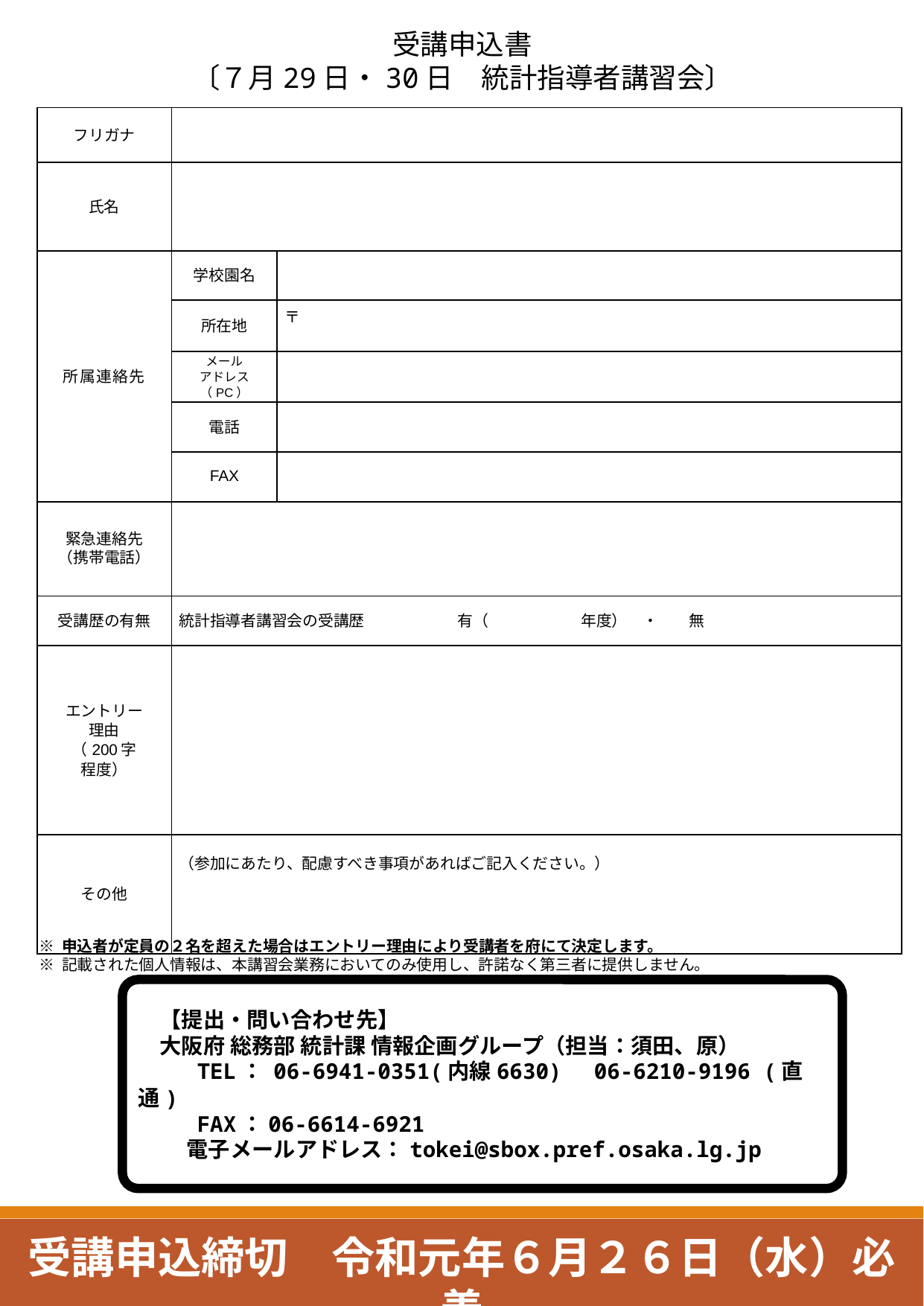

受講申込書
〔７月29日・30日　統計指導者講習会〕
| フリガナ |  |  |
| --- | --- | --- |
| 氏名 |  |  |
| 所属連絡先 | 学校園名 |  |
|  | 所在地 | 〒 |
|  | メール アドレス（PC） |  |
|  | 電話 |  |
|  | FAX |  |
| 緊急連絡先 （携帯電話） |  |  |
| 受講歴の有無 | 統計指導者講習会の受講歴　　　　　　有（　　　　　　年度）　・　　無 |  |
| エントリー 理由 （200字 程度） |  |  |
| その他 | （参加にあたり、配慮すべき事項があればご記入ください。） |  |

※ 申込者が定員の２名を超えた場合はエントリー理由により受講者を府にて決定します。
※ 記載された個人情報は、本講習会業務においてのみ使用し、許諾なく第三者に提供しません。
【提出・問い合わせ先】
大阪府 総務部 統計課 情報企画グループ（担当：須田、原）
 　TEL： 06-6941-0351(内線6630)　06-6210-9196 (直通)
 　FAX：06-6614-6921
　 電子メールアドレス：tokei@sbox.pref.osaka.lg.jp
受講申込締切　令和元年６月２６日（水）必着